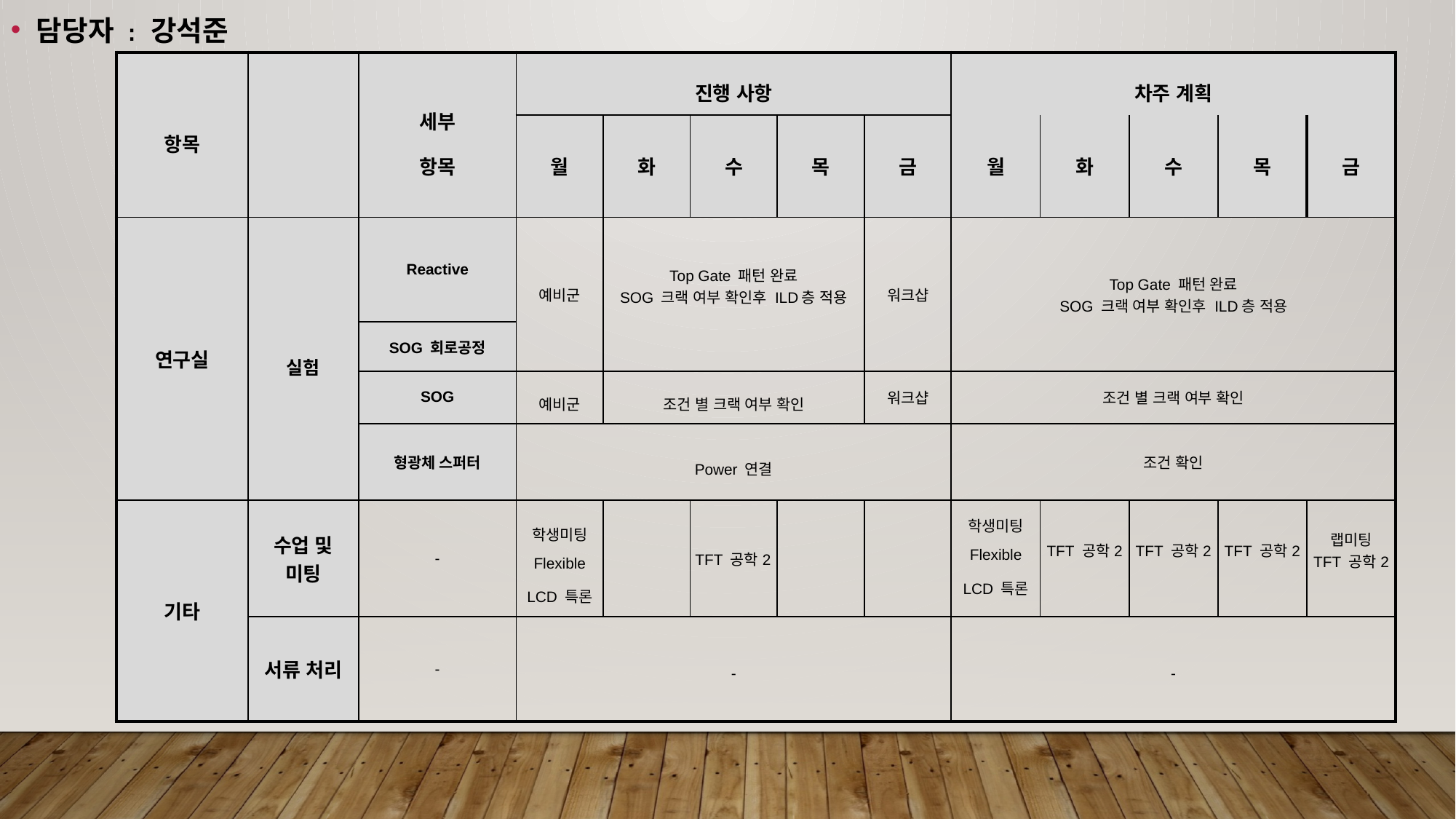

담당자 : 강석준
| 항목 |  | 세부 항목 | 진행 사항 |  |  |  |  | 차주 계획 |  |  |  |  |
| --- | --- | --- | --- | --- | --- | --- | --- | --- | --- | --- | --- | --- |
|  |  |  | 월 | 화 | 수 | 목 | 금 | 월 | 화 | 수 | 목 | 금 |
| 연구실 | 실험 | Reactive | 예비군 | Top Gate 패턴 완료 SOG 크랙 여부 확인후 ILD층 적용 |  |  | 워크샵 | Top Gate 패턴 완료 SOG 크랙 여부 확인후 ILD층 적용 |  |  |  |  |
|  |  | SOG 회로공정 |  |  |  |  |  |  |  |  |  |  |
|  |  | SOG | 예비군 | 조건 별 크랙 여부 확인 |  |  | 워크샵 | 조건 별 크랙 여부 확인 |  |  |  |  |
|  |  | 형광체 스퍼터 | Power 연결 |  |  |  |  | 조건 확인 |  |  |  |  |
| 기타 | 수업 및 미팅 | - | 학생미팅 Flexible LCD 특론 |  | TFT 공학2 |  |  | 학생미팅 Flexible LCD 특론 | TFT 공학2 | TFT 공학2 | TFT 공학2 | 랩미팅 TFT 공학2 |
|  | 서류 처리 | - | - |  |  |  |  | - |  |  |  |  |